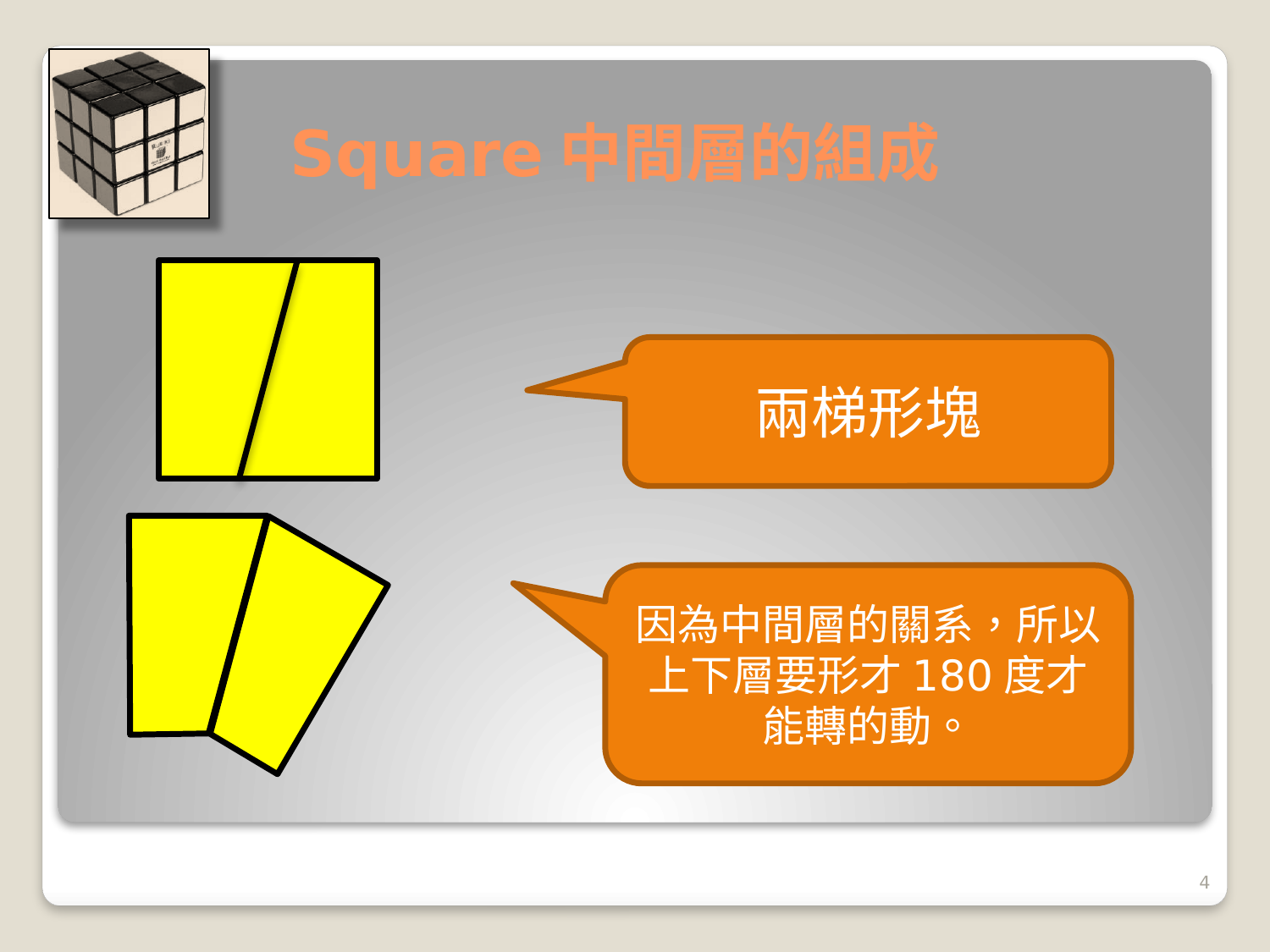

# Square中間層的組成

兩梯形塊

因為中間層的關系，所以上下層要形才180度才能轉的動。
4